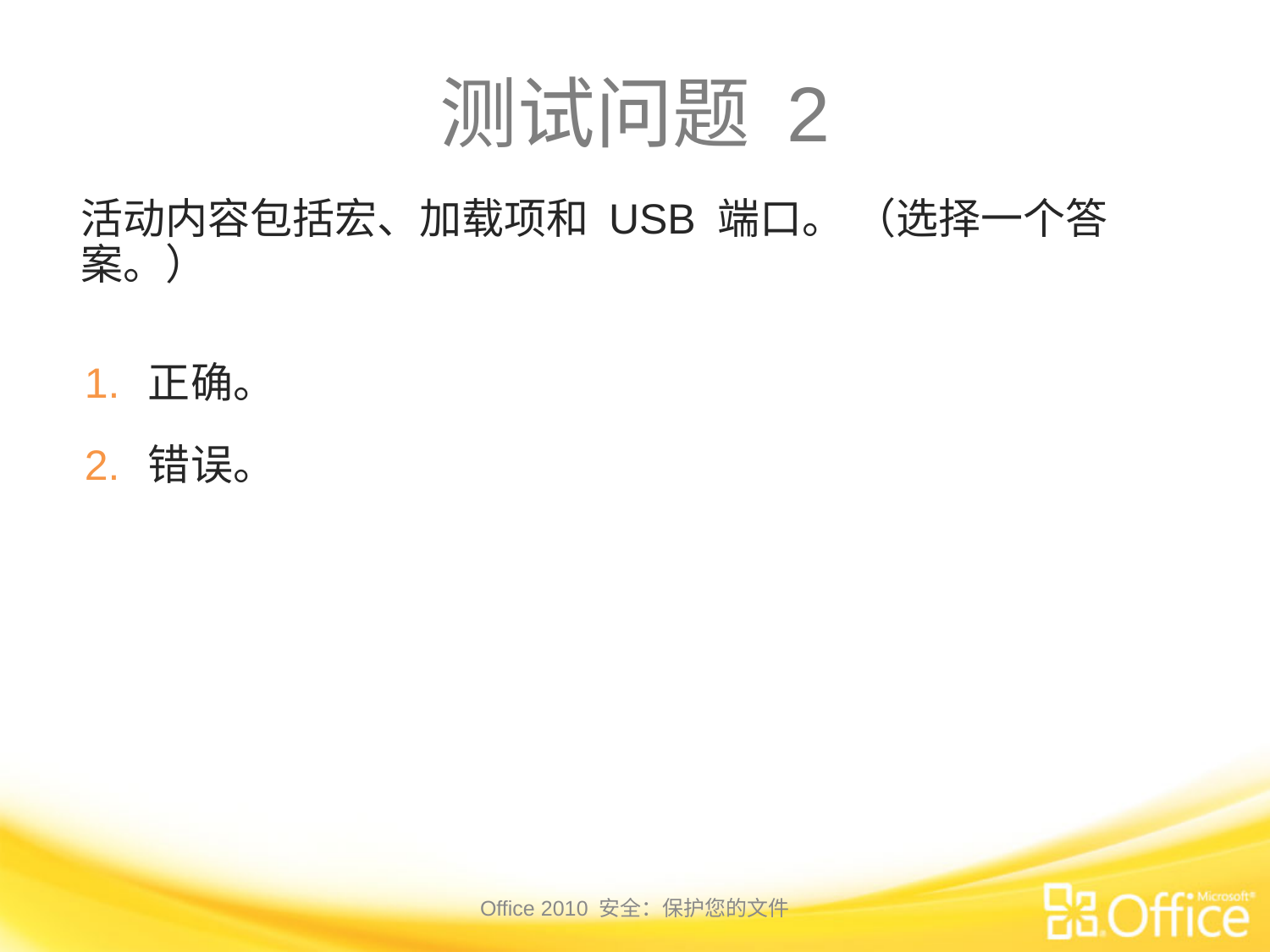

# 测试问题 2
活动内容包括宏、加载项和 USB 端口。 （选择一个答案。）
正确。
错误。
Office 2010 安全：保护您的文件